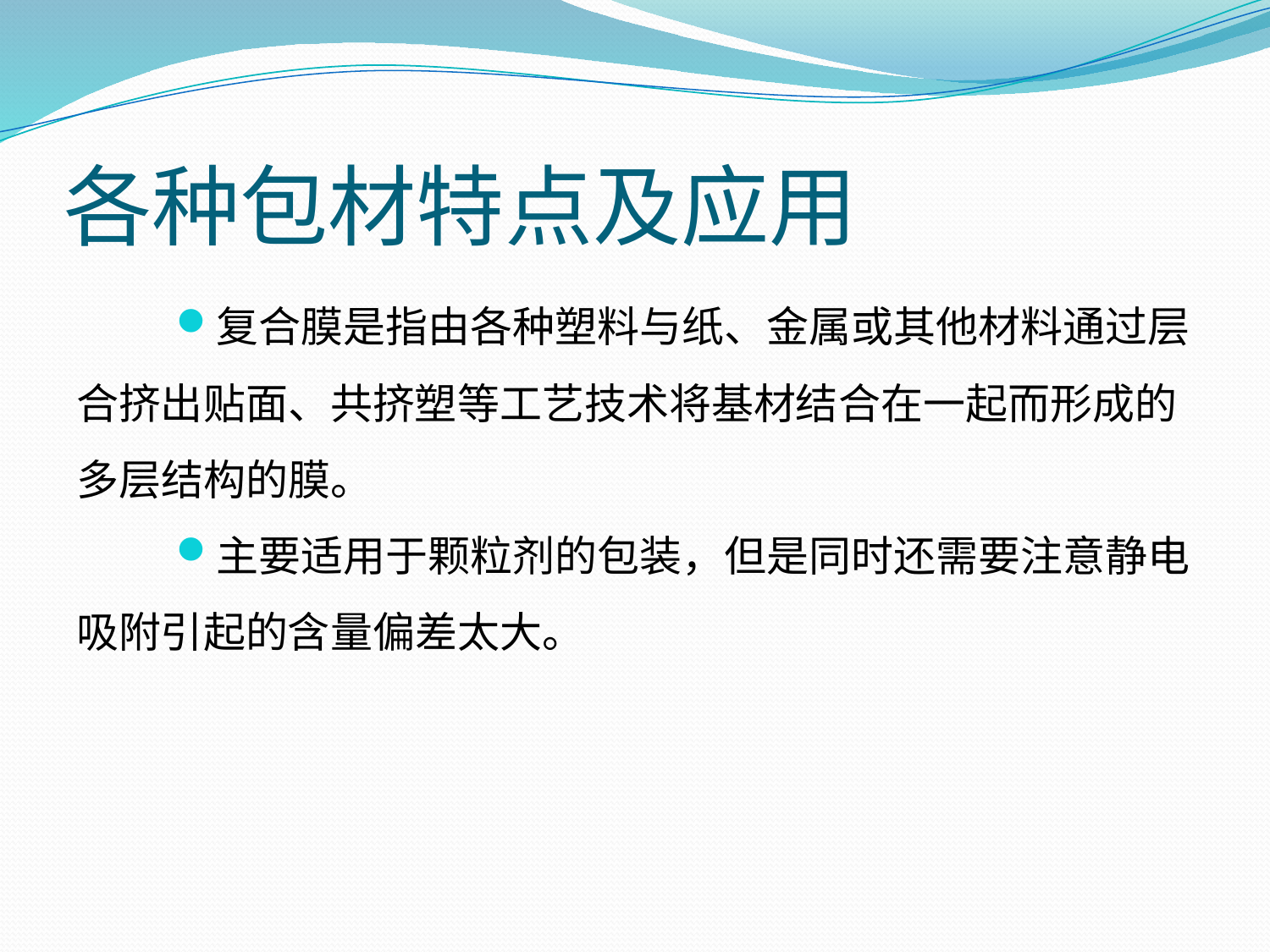

各种包材特点及应用
复合膜是指由各种塑料与纸、金属或其他材料通过层合挤出贴面、共挤塑等工艺技术将基材结合在一起而形成的多层结构的膜。
主要适用于颗粒剂的包装，但是同时还需要注意静电吸附引起的含量偏差太大。